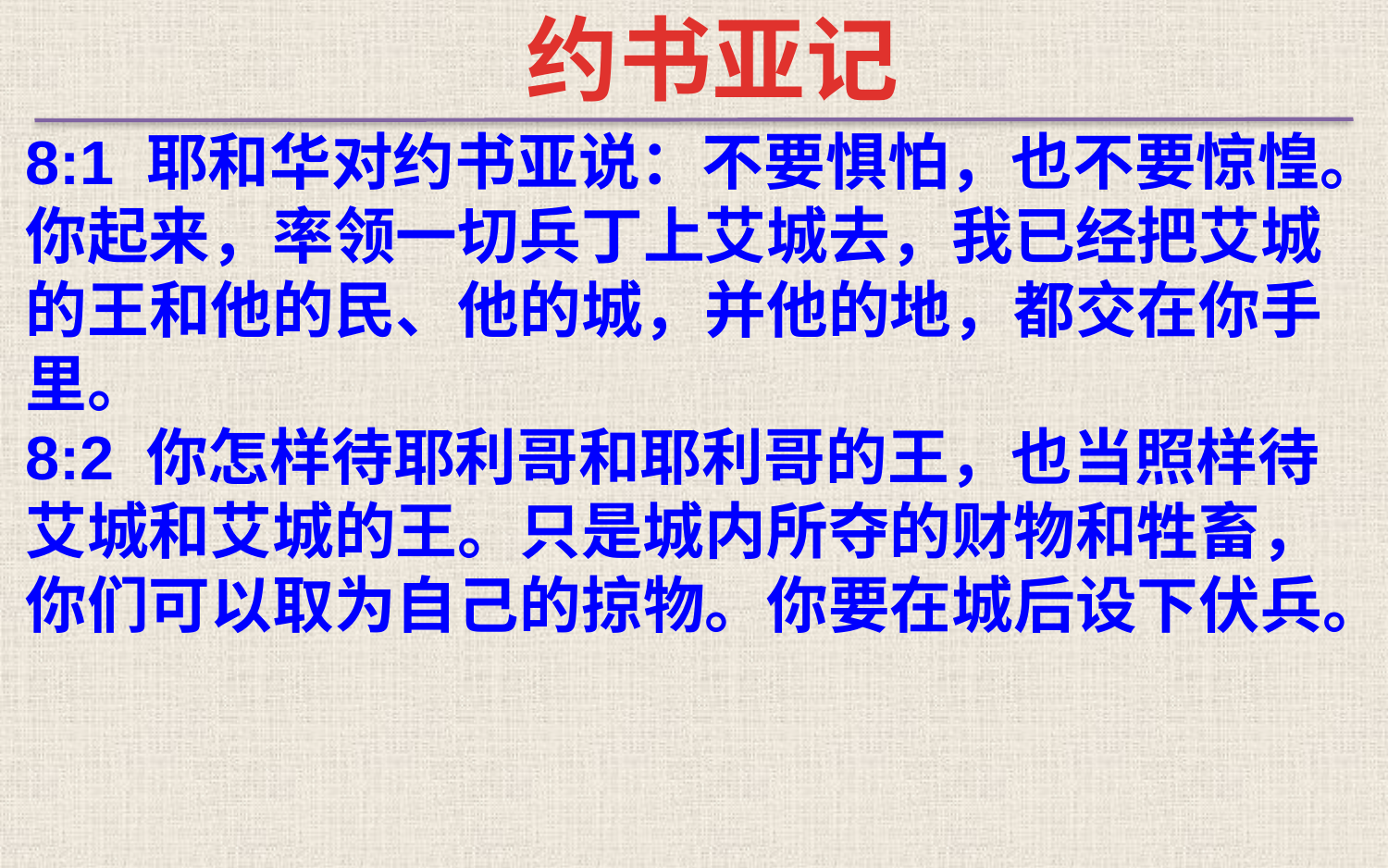

约书亚记
8:1 耶和华对约书亚说：不要惧怕，也不要惊惶。你起来，率领一切兵丁上艾城去，我已经把艾城的王和他的民、他的城，并他的地，都交在你手里。
8:2 你怎样待耶利哥和耶利哥的王，也当照样待艾城和艾城的王。只是城内所夺的财物和牲畜，你们可以取为自己的掠物。你要在城后设下伏兵。